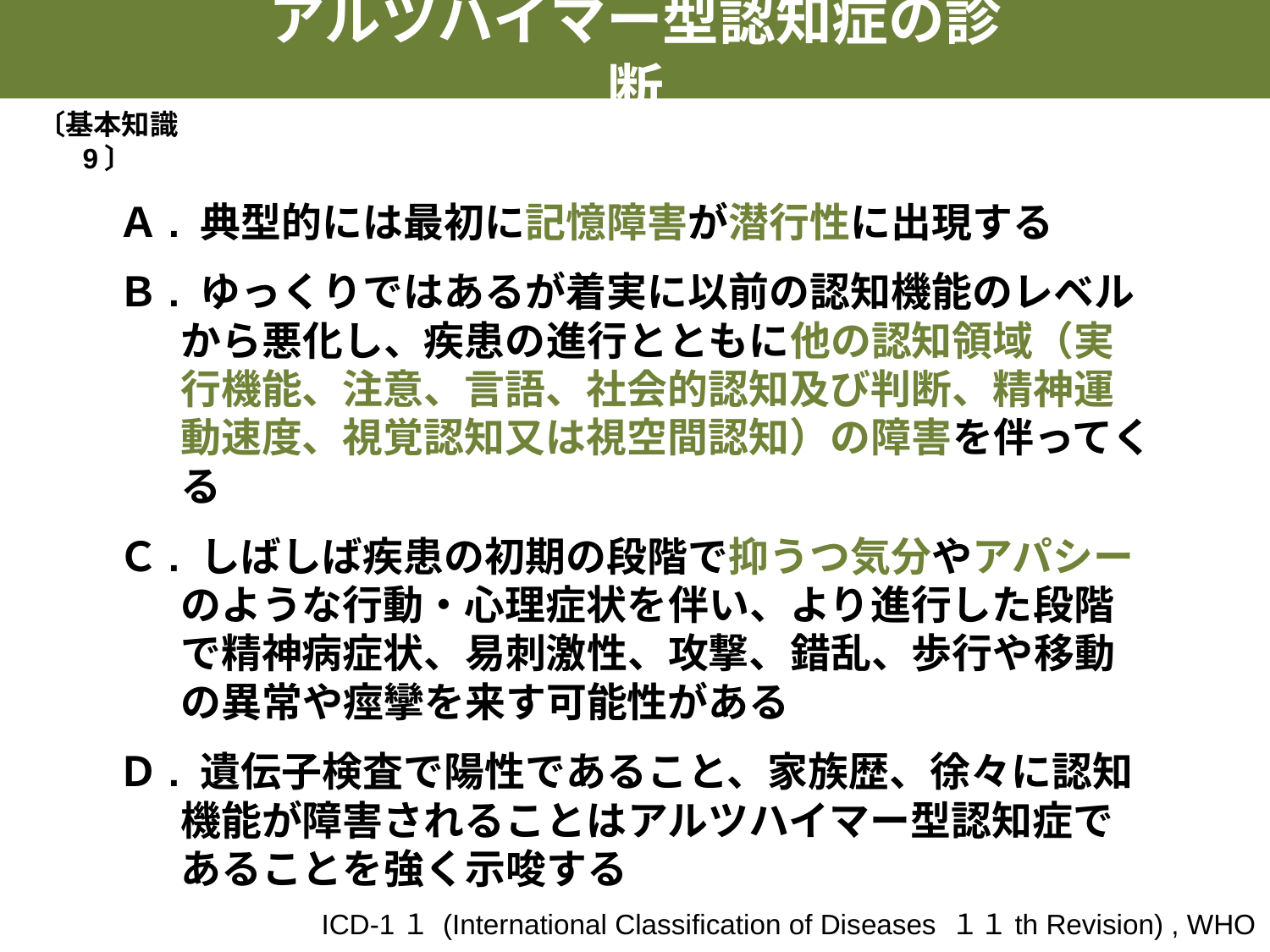

アルツハイマー型認知症の診断

〔基本知識 9〕
Ａ. 典型的には最初に記憶障害が潜行性に出現する
Ｂ. ゆっくりではあるが着実に以前の認知機能のレベルから悪化し、疾患の進行とともに他の認知領域（実行機能、注意、言語、社会的認知及び判断、精神運動速度、視覚認知又は視空間認知）の障害を伴ってくる
Ｃ. しばしば疾患の初期の段階で抑うつ気分やアパシーのような行動・心理症状を伴い、より進行した段階で精神病症状、易刺激性、攻撃、錯乱、歩行や移動の異常や痙攣を来す可能性がある
Ｄ. 遺伝子検査で陽性であること、家族歴、徐々に認知機能が障害されることはアルツハイマー型認知症であることを強く示唆する
ICD-1１ (International Classification of Diseases １１th Revision) , WHO